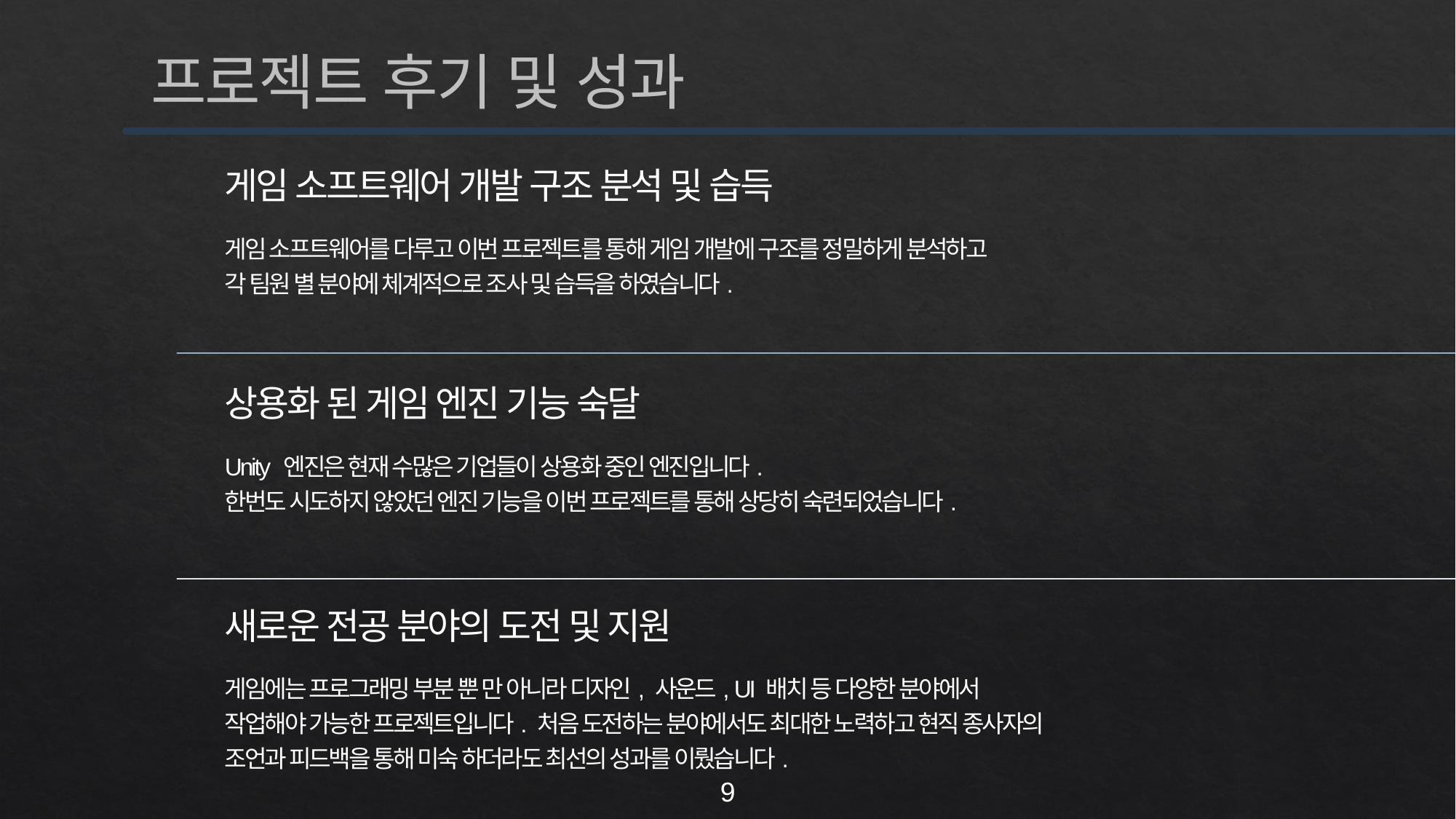

프로젝트 후기 및 성과
게임 소프트웨어 개발 구조 분석 및 습득
게임 소프트웨어를 다루고 이번 프로젝트를 통해 게임 개발에 구조를 정밀하게 분석하고
각 팀원 별 분야에 체계적으로 조사 및 습득을 하였습니다.
상용화 된 게임 엔진 기능 숙달
Unity 엔진은 현재 수많은 기업들이 상용화 중인 엔진입니다.
한번도 시도하지 않았던 엔진 기능을 이번 프로젝트를 통해 상당히 숙련되었습니다.
새로운 전공 분야의 도전 및 지원
게임에는 프로그래밍 부분 뿐 만 아니라 디자인, 사운드, UI 배치 등 다양한 분야에서
작업해야 가능한 프로젝트입니다. 처음 도전하는 분야에서도 최대한 노력하고 현직 종사자의
조언과 피드백을 통해 미숙 하더라도 최선의 성과를 이뤘습니다.
9